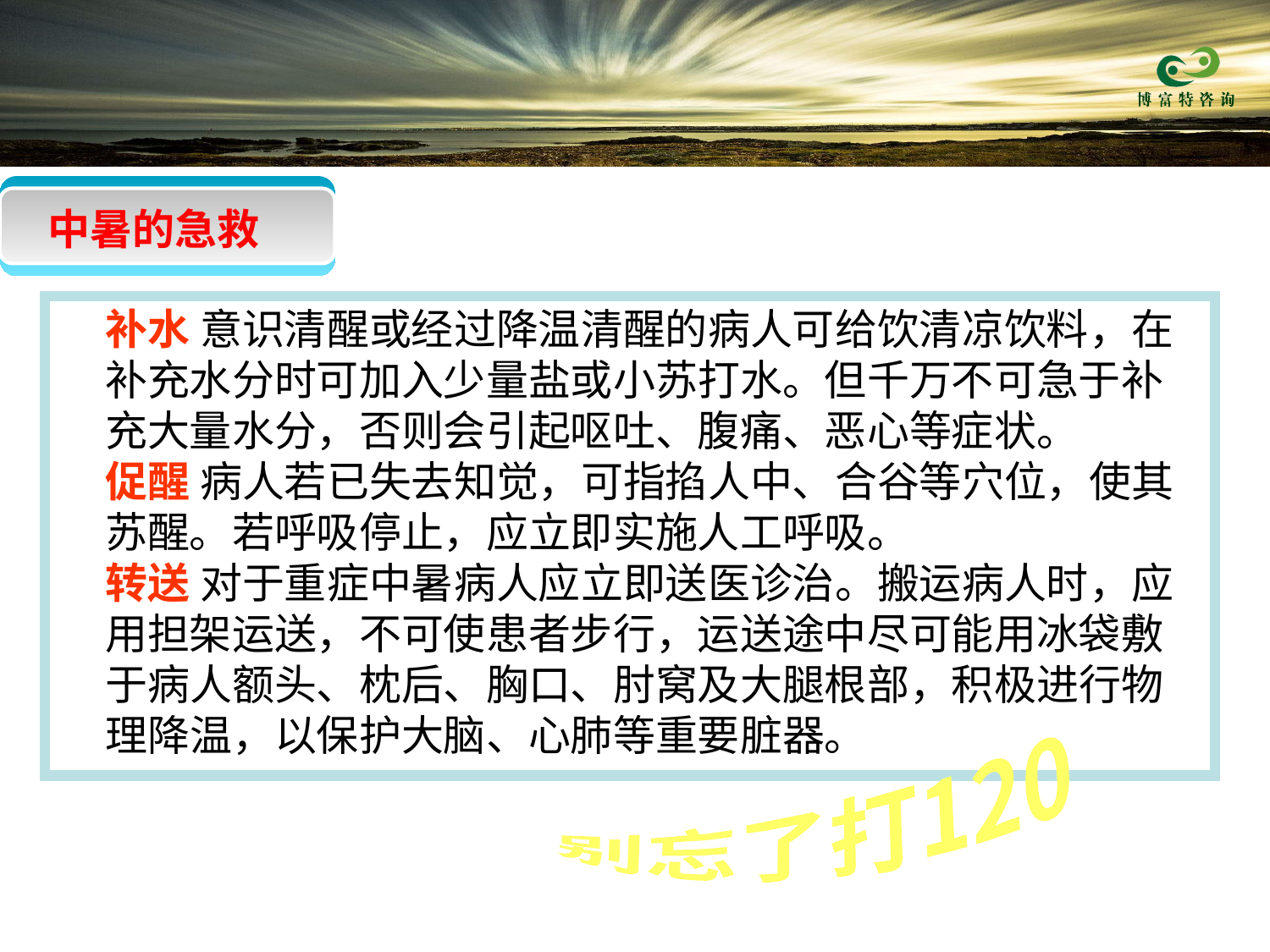

中暑的急救
    补水 意识清醒或经过降温清醒的病人可给饮清凉饮料，在补充水分时可加入少量盐或小苏打水。但千万不可急于补充大量水分，否则会引起呕吐、腹痛、恶心等症状。
    促醒 病人若已失去知觉，可指掐人中、合谷等穴位，使其苏醒。若呼吸停止，应立即实施人工呼吸。
    转送 对于重症中暑病人应立即送医诊治。搬运病人时，应用担架运送，不可使患者步行，运送途中尽可能用冰袋敷于病人额头、枕后、胸口、肘窝及大腿根部，积极进行物理降温，以保护大脑、心肺等重要脏器。

别忘了打120